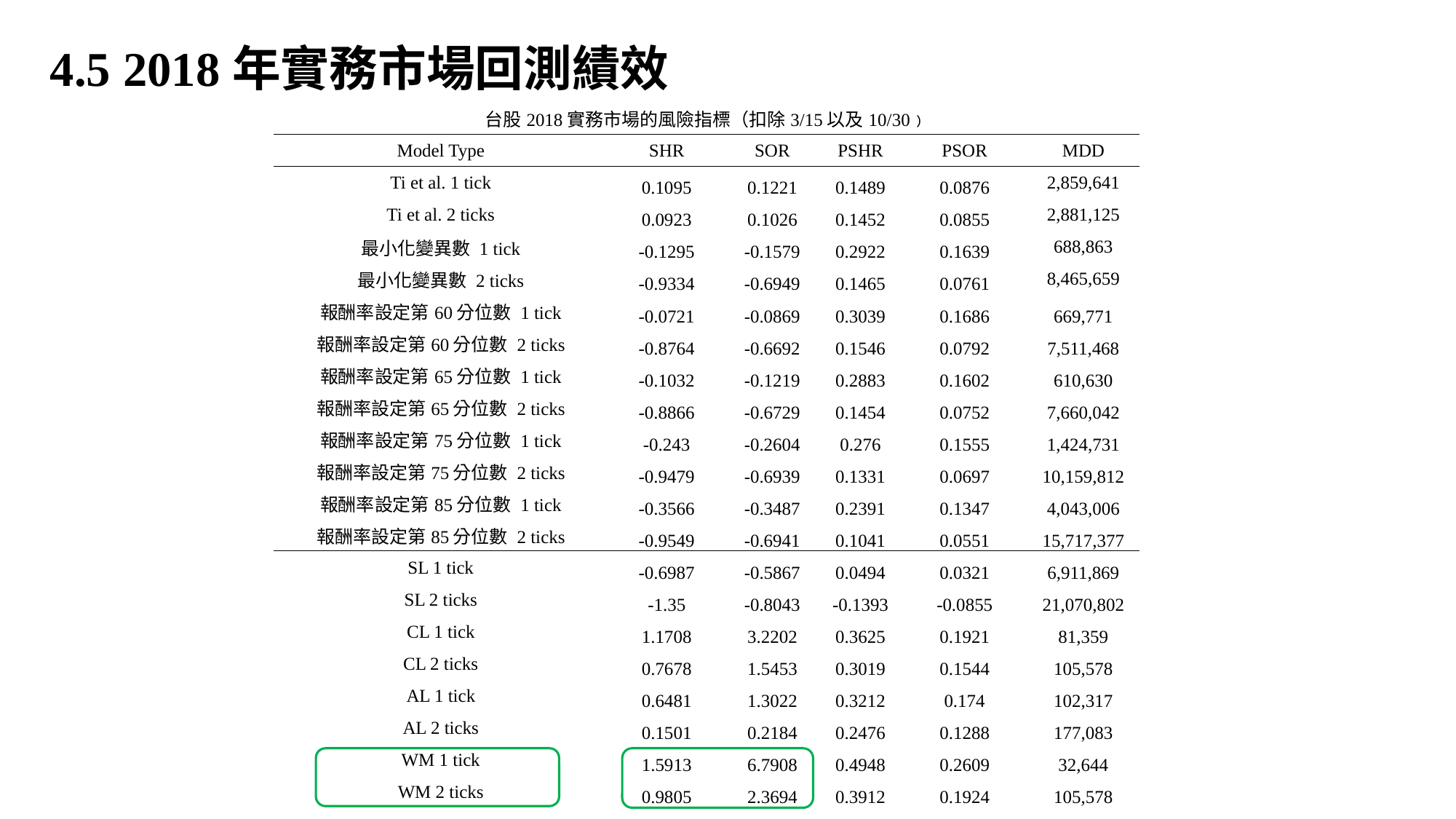

4.5 2018年實務市場回測績效
| 台股2018實務市場的風險指標（扣除3/15以及10/30﹚ |  |  |  |  |  |
| --- | --- | --- | --- | --- | --- |
| Model Type | SHR | SOR | PSHR | PSOR | MDD |
| Ti et al. 1 tick | 0.1095 | 0.1221 | 0.1489 | 0.0876 | 2,859,641 |
| Ti et al. 2 ticks | 0.0923 | 0.1026 | 0.1452 | 0.0855 | 2,881,125 |
| 最小化變異數 1 tick | -0.1295 | -0.1579 | 0.2922 | 0.1639 | 688,863 |
| 最小化變異數 2 ticks | -0.9334 | -0.6949 | 0.1465 | 0.0761 | 8,465,659 |
| 報酬率設定第60分位數 1 tick | -0.0721 | -0.0869 | 0.3039 | 0.1686 | 669,771 |
| 報酬率設定第60分位數 2 ticks | -0.8764 | -0.6692 | 0.1546 | 0.0792 | 7,511,468 |
| 報酬率設定第65分位數 1 tick | -0.1032 | -0.1219 | 0.2883 | 0.1602 | 610,630 |
| 報酬率設定第65分位數 2 ticks | -0.8866 | -0.6729 | 0.1454 | 0.0752 | 7,660,042 |
| 報酬率設定第75分位數 1 tick | -0.243 | -0.2604 | 0.276 | 0.1555 | 1,424,731 |
| 報酬率設定第75分位數 2 ticks | -0.9479 | -0.6939 | 0.1331 | 0.0697 | 10,159,812 |
| 報酬率設定第85分位數 1 tick | -0.3566 | -0.3487 | 0.2391 | 0.1347 | 4,043,006 |
| 報酬率設定第85分位數 2 ticks | -0.9549 | -0.6941 | 0.1041 | 0.0551 | 15,717,377 |
| SL 1 tick | -0.6987 | -0.5867 | 0.0494 | 0.0321 | 6,911,869 |
| SL 2 ticks | -1.35 | -0.8043 | -0.1393 | -0.0855 | 21,070,802 |
| CL 1 tick | 1.1708 | 3.2202 | 0.3625 | 0.1921 | 81,359 |
| CL 2 ticks | 0.7678 | 1.5453 | 0.3019 | 0.1544 | 105,578 |
| AL 1 tick | 0.6481 | 1.3022 | 0.3212 | 0.174 | 102,317 |
| AL 2 ticks | 0.1501 | 0.2184 | 0.2476 | 0.1288 | 177,083 |
| WM 1 tick | 1.5913 | 6.7908 | 0.4948 | 0.2609 | 32,644 |
| WM 2 ticks | 0.9805 | 2.3694 | 0.3912 | 0.1924 | 105,578 |